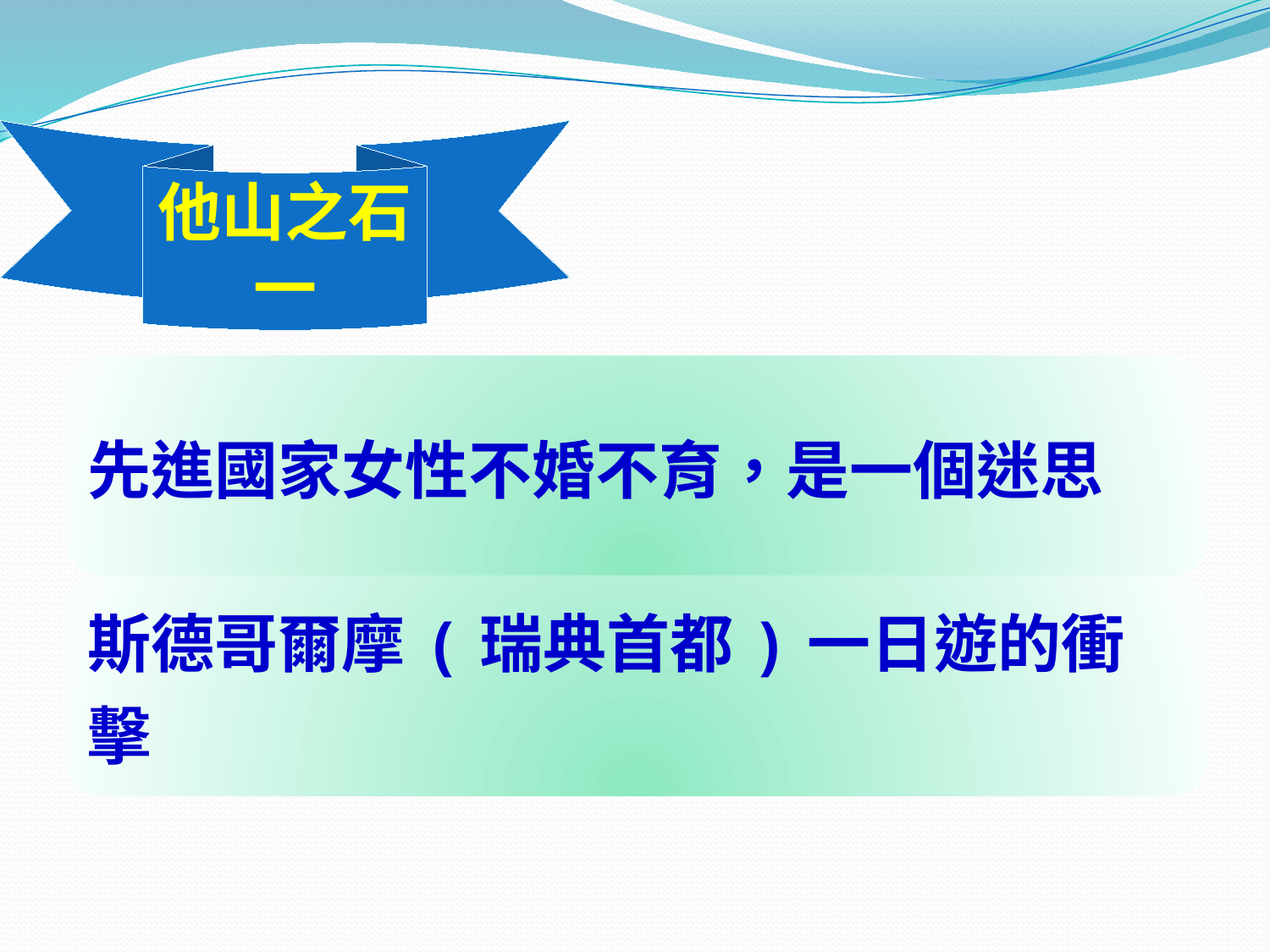

他山之石
一
先進國家女性不婚不育，是一個迷思
斯德哥爾摩(瑞典首都)一日遊的衝擊